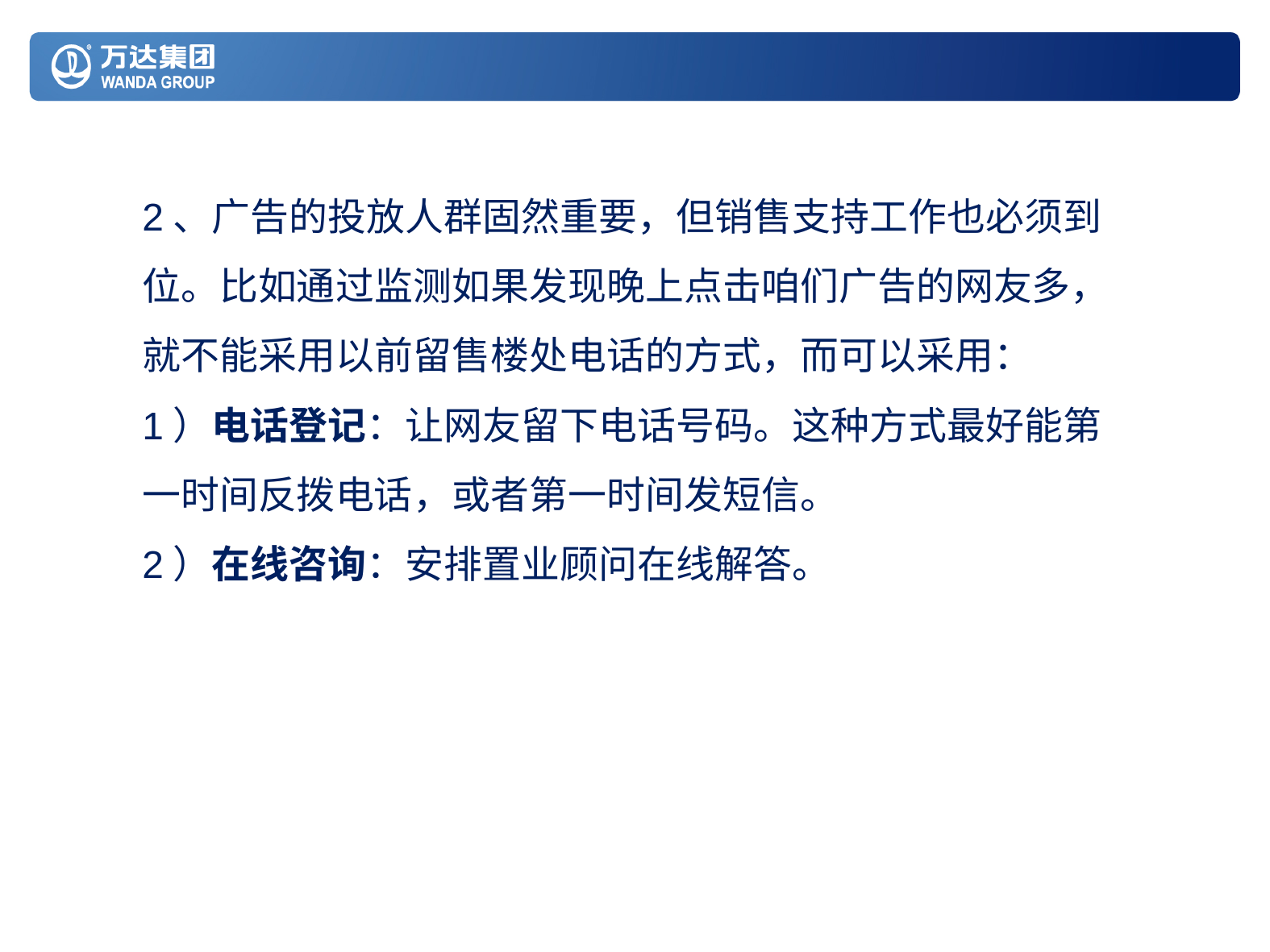

2、广告的投放人群固然重要，但销售支持工作也必须到位。比如通过监测如果发现晚上点击咱们广告的网友多，就不能采用以前留售楼处电话的方式，而可以采用：
1）电话登记：让网友留下电话号码。这种方式最好能第一时间反拨电话，或者第一时间发短信。
2）在线咨询：安排置业顾问在线解答。